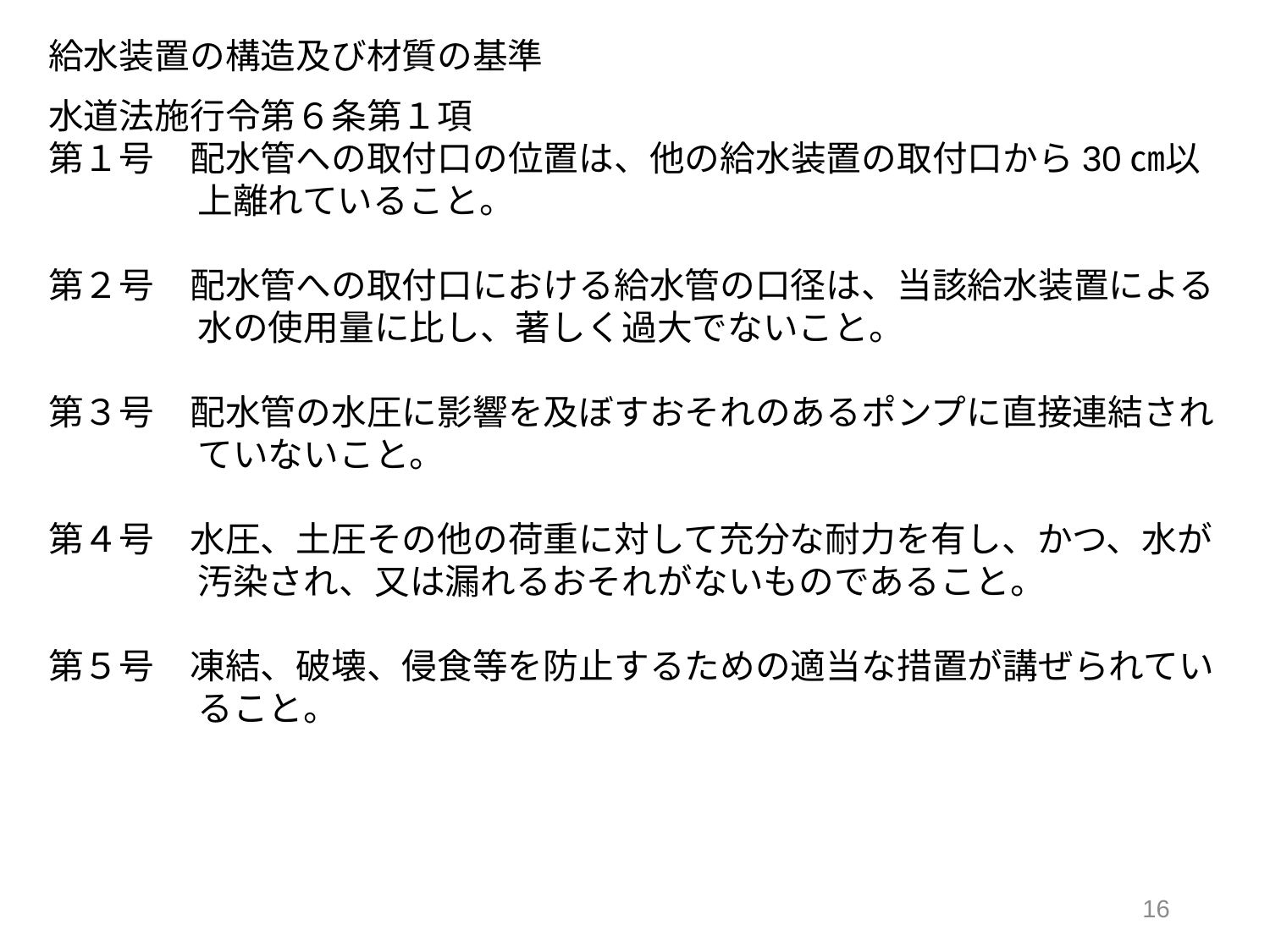

給水装置の構造及び材質の基準
水道法施行令第６条第１項
第１号　配水管への取付口の位置は、他の給水装置の取付口から30㎝以上離れていること。

第２号　配水管への取付口における給水管の口径は、当該給水装置による水の使用量に比し、著しく過大でないこと。

第３号　配水管の水圧に影響を及ぼすおそれのあるポンプに直接連結されていないこと。

第４号　水圧、土圧その他の荷重に対して充分な耐力を有し、かつ、水が汚染され、又は漏れるおそれがないものであること。

第５号　凍結、破壊、侵食等を防止するための適当な措置が講ぜられていること。
16